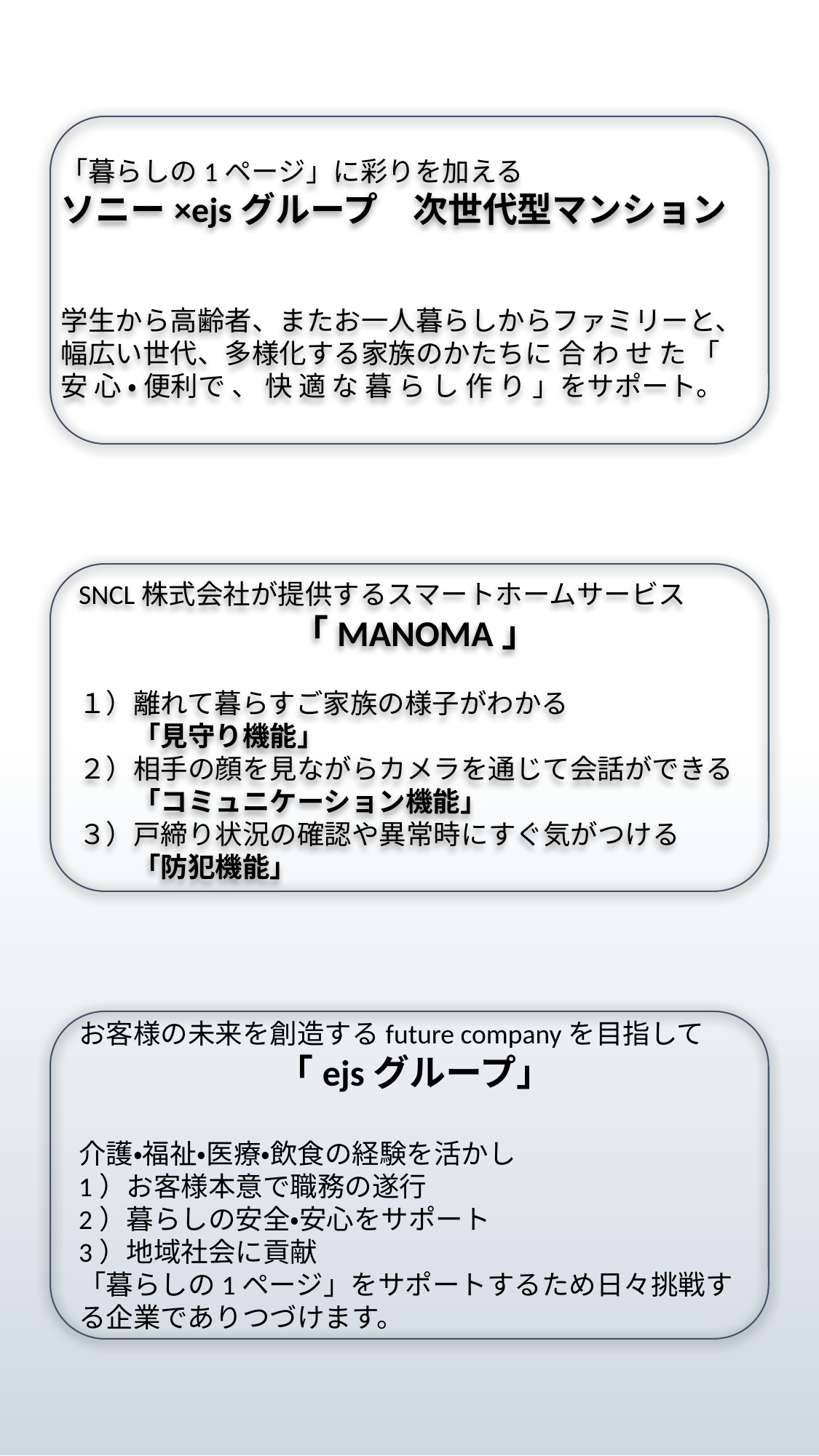

「暮らしの1ページ」に彩りを加える
ソニー×ejsグループ　次世代型マンション

学生から高齢者、またお一人暮らしからファミリーと、幅広い世代、多様化する家族のかたちに 合 わ せ た 「 安 心 ・ 便利で 、 快 適 な 暮 ら し 作 り 」をサポート。

SNCL株式会社が提供するスマートホームサービス
「MANOMA」

１）離れて暮らすご家族の様子がわかる
　　「見守り機能」
２）相手の顔を見ながらカメラを通じて会話ができる
　　「コミュニケーション機能」
３）戸締り状況の確認や異常時にすぐ気がつける
　　「防犯機能」

お客様の未来を創造するfuture companyを目指して
「ejsグループ」

介護・福祉・医療・飲食の経験を活かし
1）お客様本意で職務の遂行
2）暮らしの安全・安心をサポート
3）地域社会に貢献
「暮らしの1ページ」をサポートするため日々挑戦する企業でありつづけます。